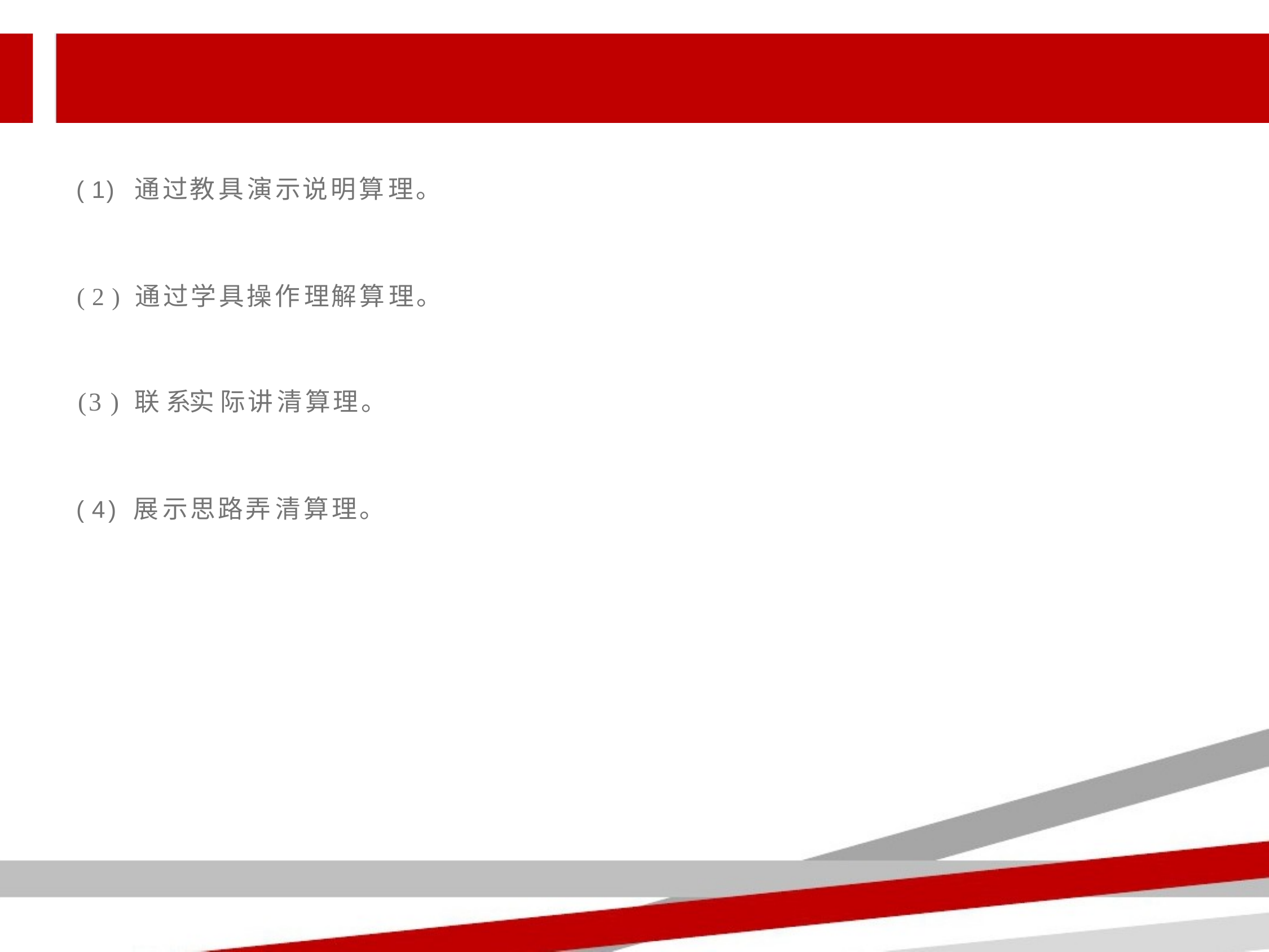

( 1)	通过教具演示说明算理。

( 2 )	通过学具操作理解算理。

(3 )	联系实 际讲清算理。

( 4)	展示思路弄清算理。